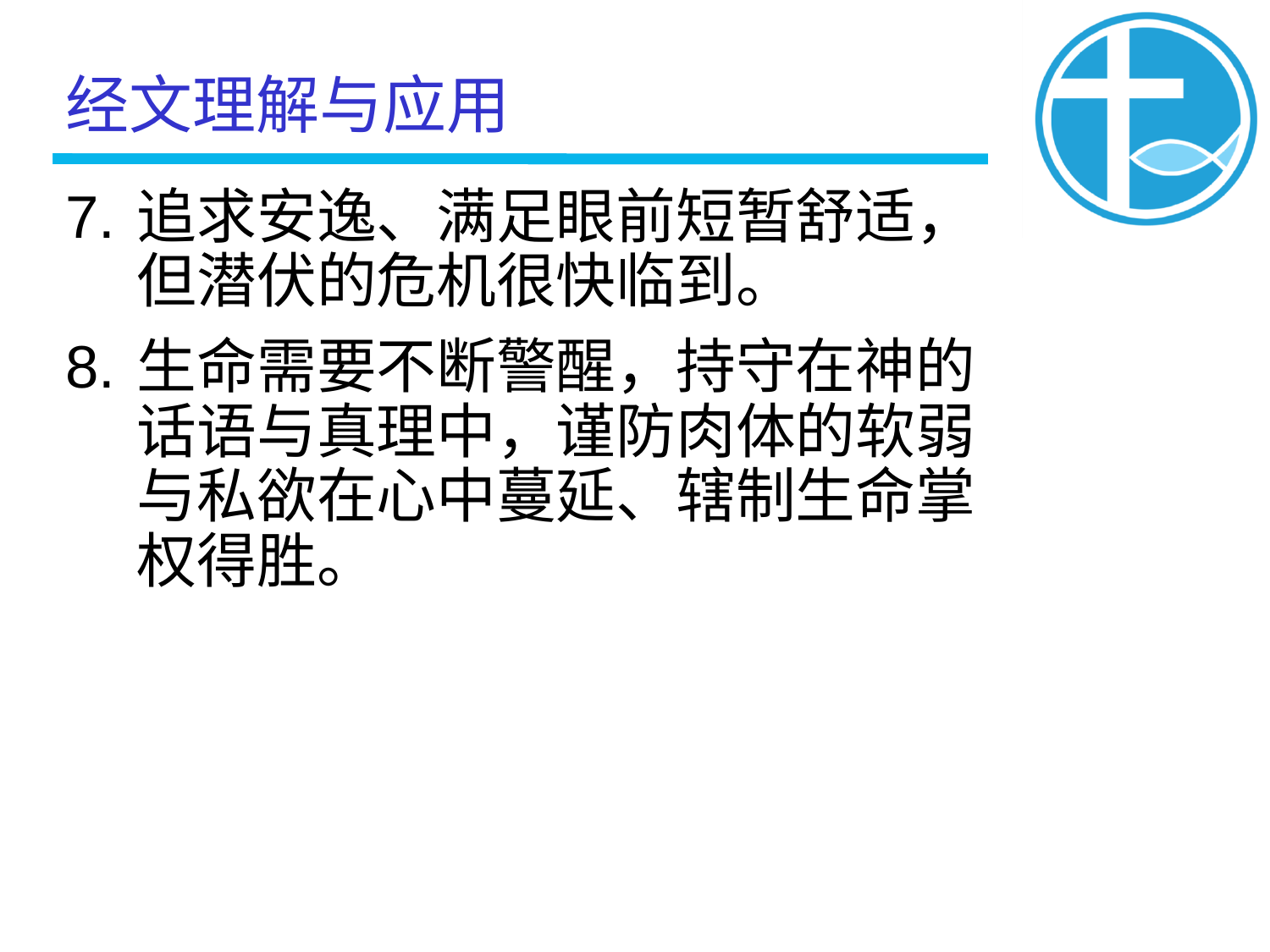

经文理解与应用

追求安逸、满足眼前短暂舒适，但潜伏的危机很快临到。
生命需要不断警醒，持守在神的话语与真理中，谨防肉体的软弱与私欲在心中蔓延、辖制生命掌权得胜。